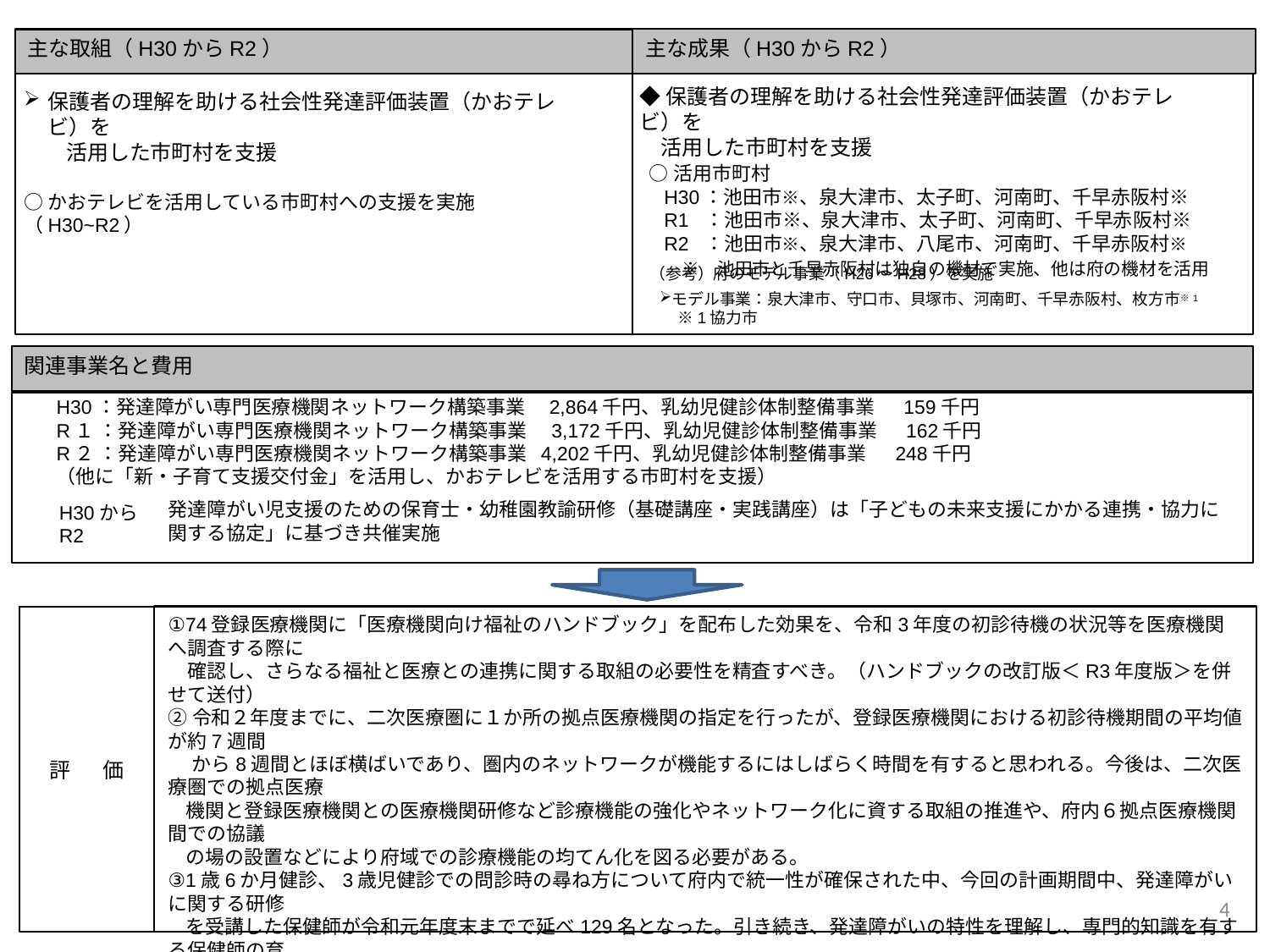

主な成果（H30からR2）
主な取組（H30からR2）

◆保護者の理解を助ける社会性発達評価装置（かおテレビ）を
　活用した市町村を支援
  ○活用市町村
　H30：池田市※、泉大津市、太子町、河南町、千早赤阪村※
　R1  ：池田市※、泉大津市、太子町、河南町、千早赤阪村※
　R2  ：池田市※、泉大津市、八尾市、河南町、千早赤阪村※
　　※　池田市と千早赤阪村は独自の機材で実施、他は府の機材を活用
保護者の理解を助ける社会性発達評価装置（かおテレビ）を
　　活用した市町村を支援

○かおテレビを活用している市町村への支援を実施（H30~R2）
（参考）府のモデル事業（H26～H28）を実施
モデル事業：泉大津市、守口市、貝塚市、河南町、千早赤阪村、枚方市※1
　　※1協力市

関連事業名と費用
H30：発達障がい専門医療機関ネットワーク構築事業　2,864千円、乳幼児健診体制整備事業　 159千円
R１ ：発達障がい専門医療機関ネットワーク構築事業　3,172千円、乳幼児健診体制整備事業　 162千円
R２ ：発達障がい専門医療機関ネットワーク構築事業  4,202千円、乳幼児健診体制整備事業　 248千円
（他に「新・子育て支援交付金」を活用し、かおテレビを活用する市町村を支援）

発達障がい児支援のための保育士・幼稚園教諭研修（基礎講座・実践講座）は「子どもの未来支援にかかる連携・協力に関する協定」に基づき共催実施
H30からR2

①74登録医療機関に「医療機関向け福祉のハンドブック」を配布した効果を、令和3年度の初診待機の状況等を医療機関へ調査する際に
　確認し、さらなる福祉と医療との連携に関する取組の必要性を精査すべき。（ハンドブックの改訂版＜R3年度版＞を併せて送付）
②令和２年度までに、二次医療圏に１か所の拠点医療機関の指定を行ったが、登録医療機関における初診待機期間の平均値が約7週間
　 から8週間とほぼ横ばいであり、圏内のネットワークが機能するにはしばらく時間を有すると思われる。今後は、二次医療圏での拠点医療
   機関と登録医療機関との医療機関研修など診療機能の強化やネットワーク化に資する取組の推進や、府内６拠点医療機関間での協議
   の場の設置などにより府域での診療機能の均てん化を図る必要がある。
③1歳6か月健診、3歳児健診での問診時の尋ね方について府内で統一性が確保された中、今回の計画期間中、発達障がいに関する研修
   を受講した保健師が令和元年度末までで延べ129名となった。引き続き、発達障がいの特性を理解し、専門的知識を有する保健師の育
   成が必要である。
④保育士等の研修について、平成30年度から令和２年度までで41市町村、延べ857名の発達障がいの特性を理解した保育士等を養成し
　　た。府内に約２万５千人の保育士が従事している現状から、引き続き、保育士等の気づき支援人材を養成する取組は必要である。
⑤かおテレビについては、計画期間中に6市町村が乳幼児健診で活用し、早期気づきに寄与した。なお、引き続きかおテレビを健診に活用した
　 いという市町村のニーズに対応した支援は必要である。
評       価

4